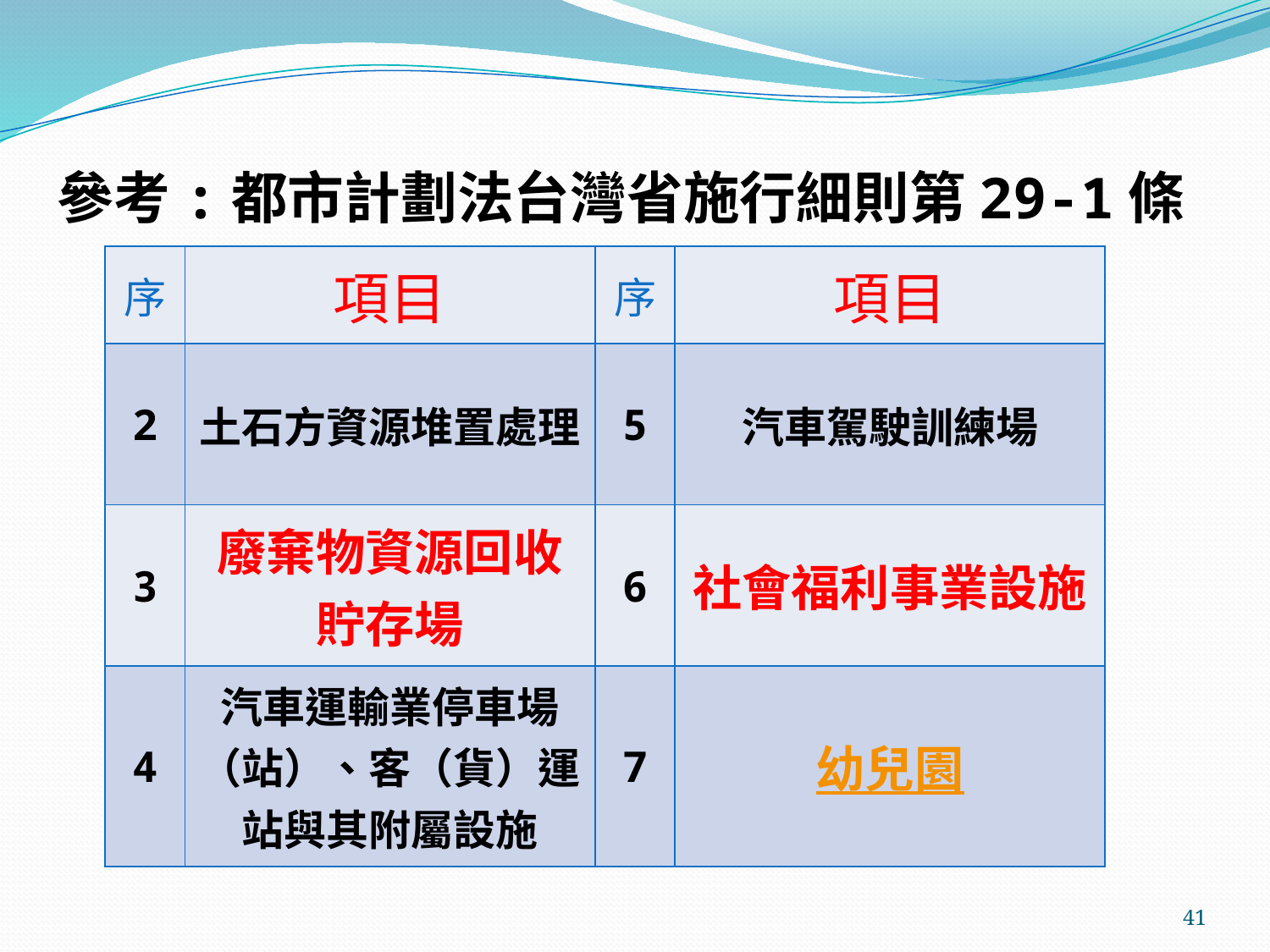

參考:都市計劃法台灣省施行細則第29-1條
| 序 | 項目 | 序 | 項目 |
| --- | --- | --- | --- |
| 2 | 土石方資源堆置處理 | 5 | 汽車駕駛訓練場 |
| 3 | 廢棄物資源回收 貯存場 | 6 | 社會福利事業設施 |
| 4 | 汽車運輸業停車場（站）、客（貨）運站與其附屬設施 | 7 | 幼兒園 |
41